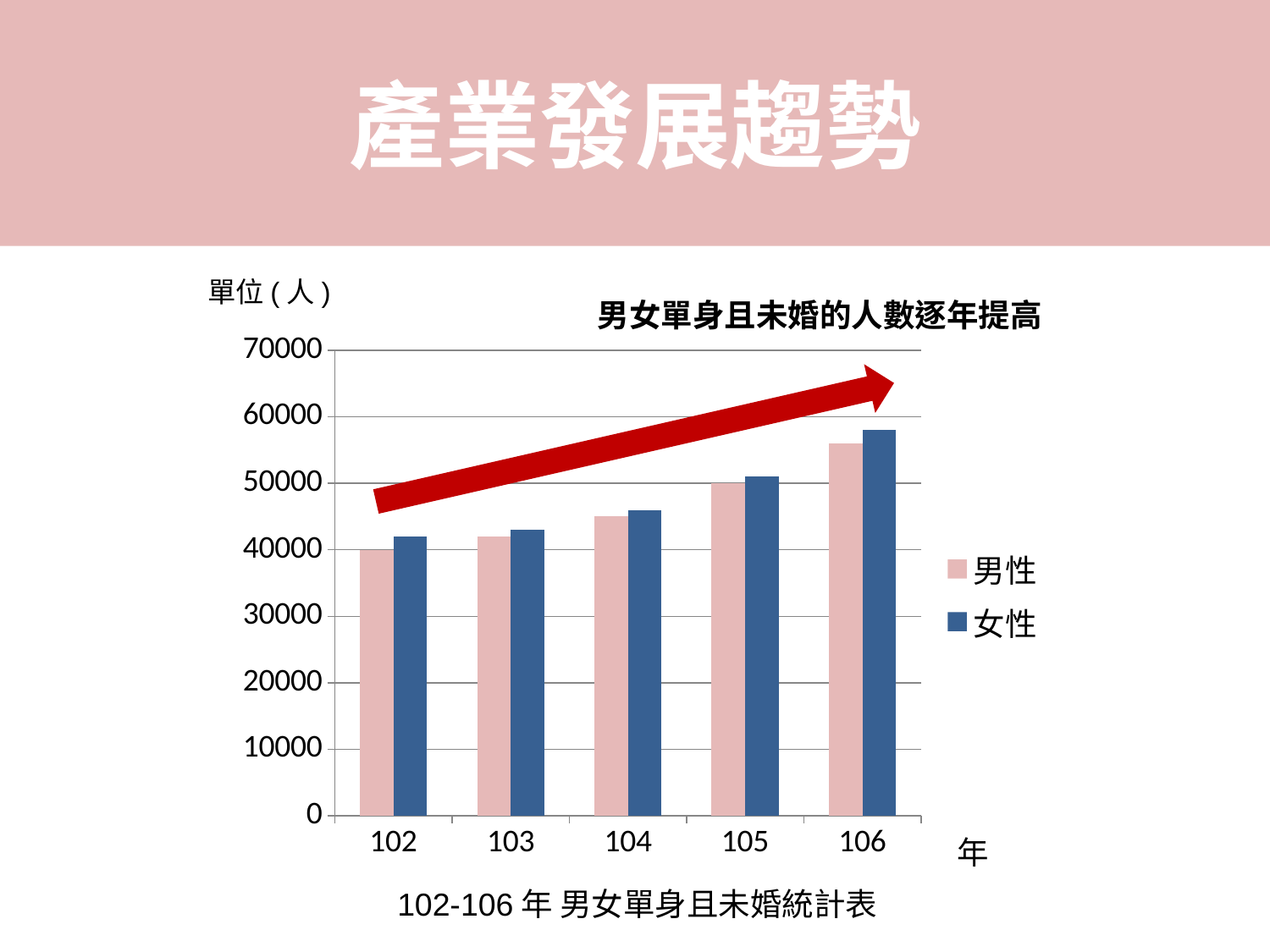

產業發展趨勢

單位(人)
男女單身且未婚的人數逐年提高

### Chart

| Category | 男性 | 女性 |
|---|---|---|
| 102 | 40000.0 | 42000.0 |
| 103 | 42000.0 | 43000.0 |
| 104 | 45000.0 | 46000.0 |
| 105 | 50000.0 | 51000.0 |
| 106 | 56000.0 | 58000.0 |
年
102-106年 男女單身且未婚統計表